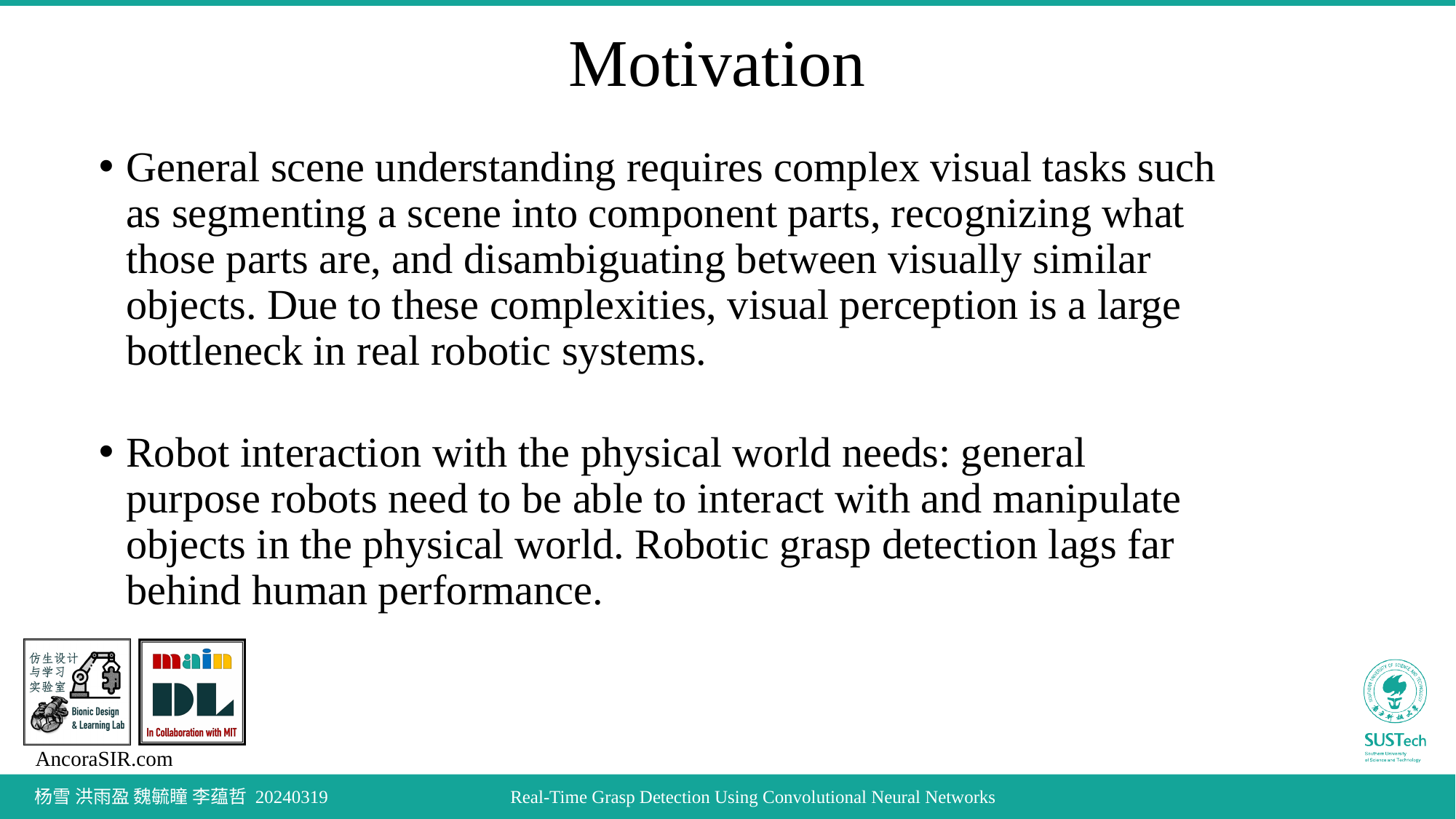

Motivation
General scene understanding requires complex visual tasks such as segmenting a scene into component parts, recognizing what those parts are, and disambiguating between visually similar objects. Due to these complexities, visual perception is a large bottleneck in real robotic systems.
Robot interaction with the physical world needs: general purpose robots need to be able to interact with and manipulate objects in the physical world. Robotic grasp detection lags far behind human performance.
杨雪 洪雨盈 魏毓瞳 李蕴哲 20240319
2
Real-Time Grasp Detection Using Convolutional Neural Networks